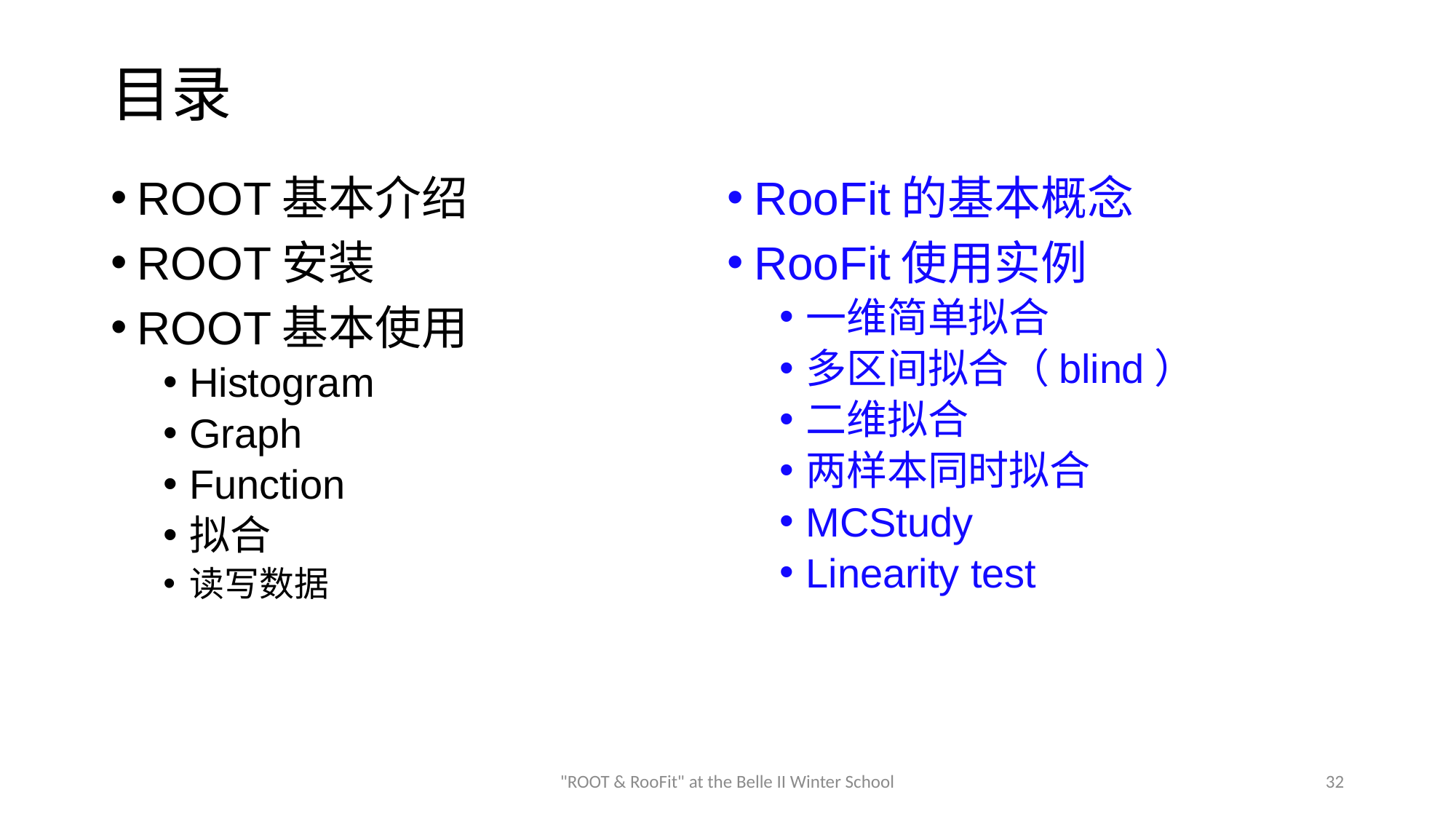

# 目录
ROOT基本介绍
ROOT安装
ROOT基本使用
Histogram
Graph
Function
拟合
读写数据

RooFit的基本概念
RooFit使用实例
一维简单拟合
多区间拟合（blind）
二维拟合
两样本同时拟合
MCStudy
Linearity test

"ROOT & RooFit" at the Belle II Winter School
32